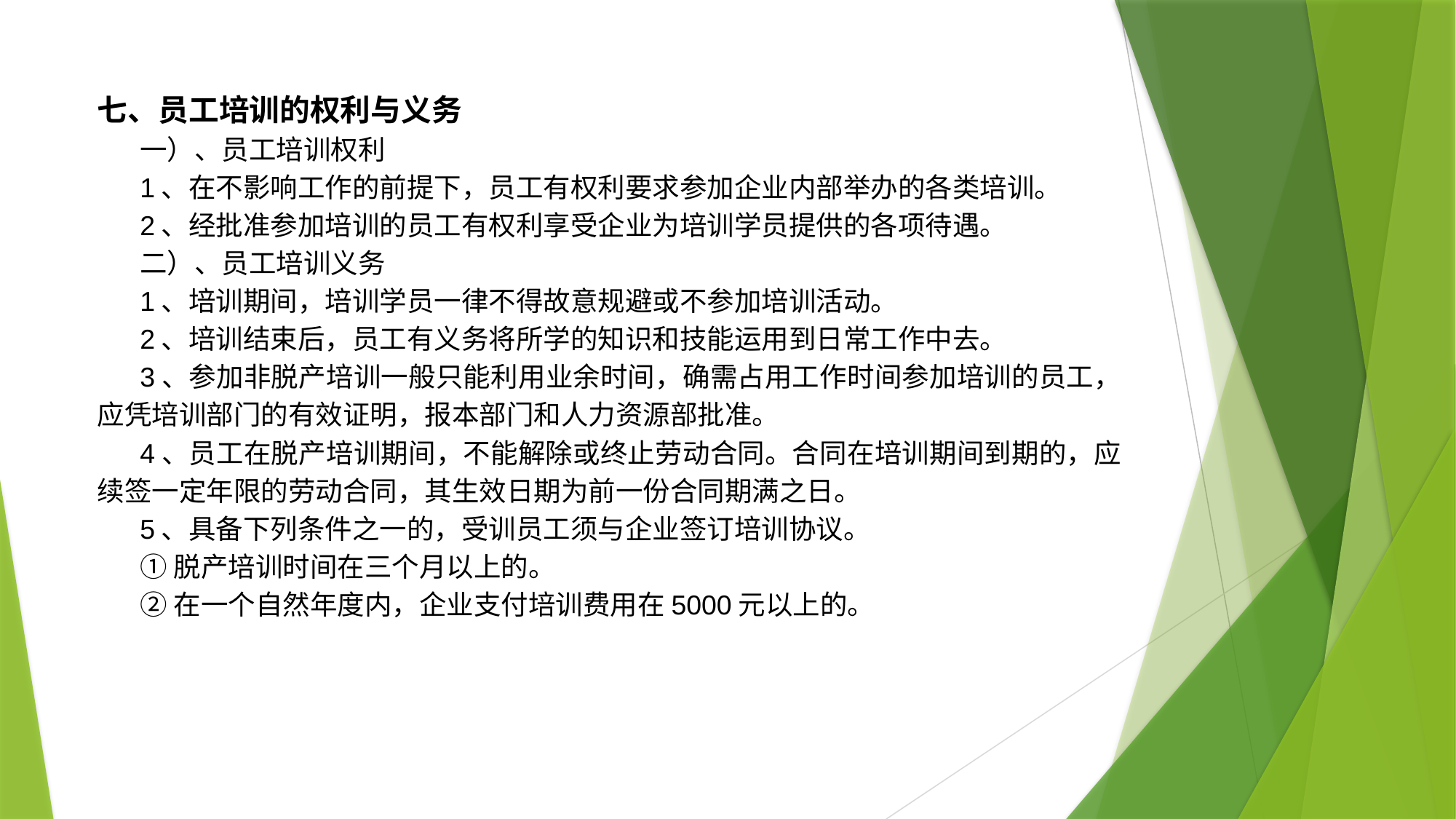

七、员工培训的权利与义务
一）、员工培训权利
1、在不影响工作的前提下，员工有权利要求参加企业内部举办的各类培训。
2、经批准参加培训的员工有权利享受企业为培训学员提供的各项待遇。
二）、员工培训义务
1、培训期间，培训学员一律不得故意规避或不参加培训活动。
2、培训结束后，员工有义务将所学的知识和技能运用到日常工作中去。
3、参加非脱产培训一般只能利用业余时间，确需占用工作时间参加培训的员工，应凭培训部门的有效证明，报本部门和人力资源部批准。
4、员工在脱产培训期间，不能解除或终止劳动合同。合同在培训期间到期的，应续签一定年限的劳动合同，其生效日期为前一份合同期满之日。
5、具备下列条件之一的，受训员工须与企业签订培训协议。
①脱产培训时间在三个月以上的。
②在一个自然年度内，企业支付培训费用在5000元以上的。